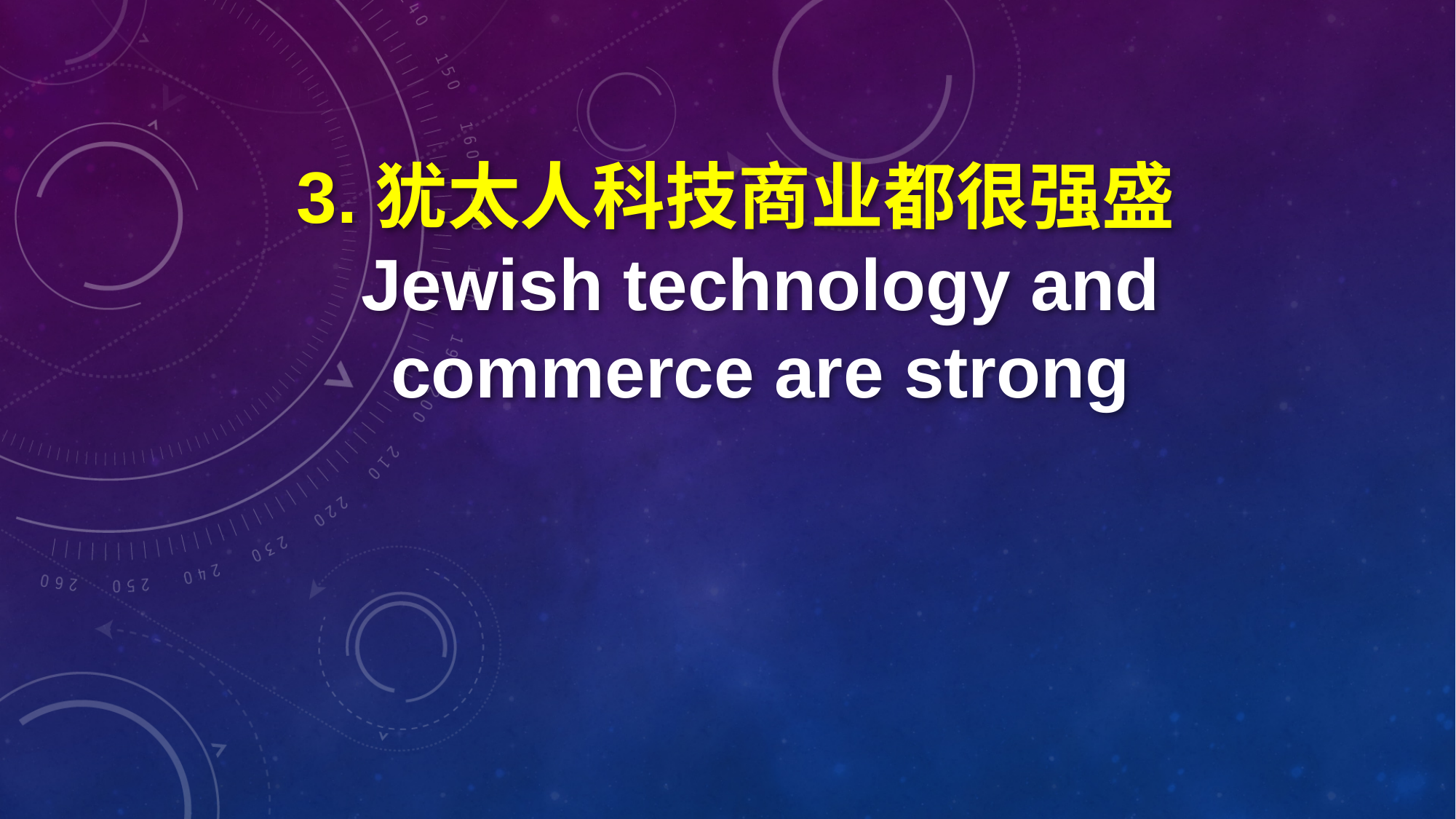

3.犹太人科技商业都很强盛
Jewish technology and commerce are strong